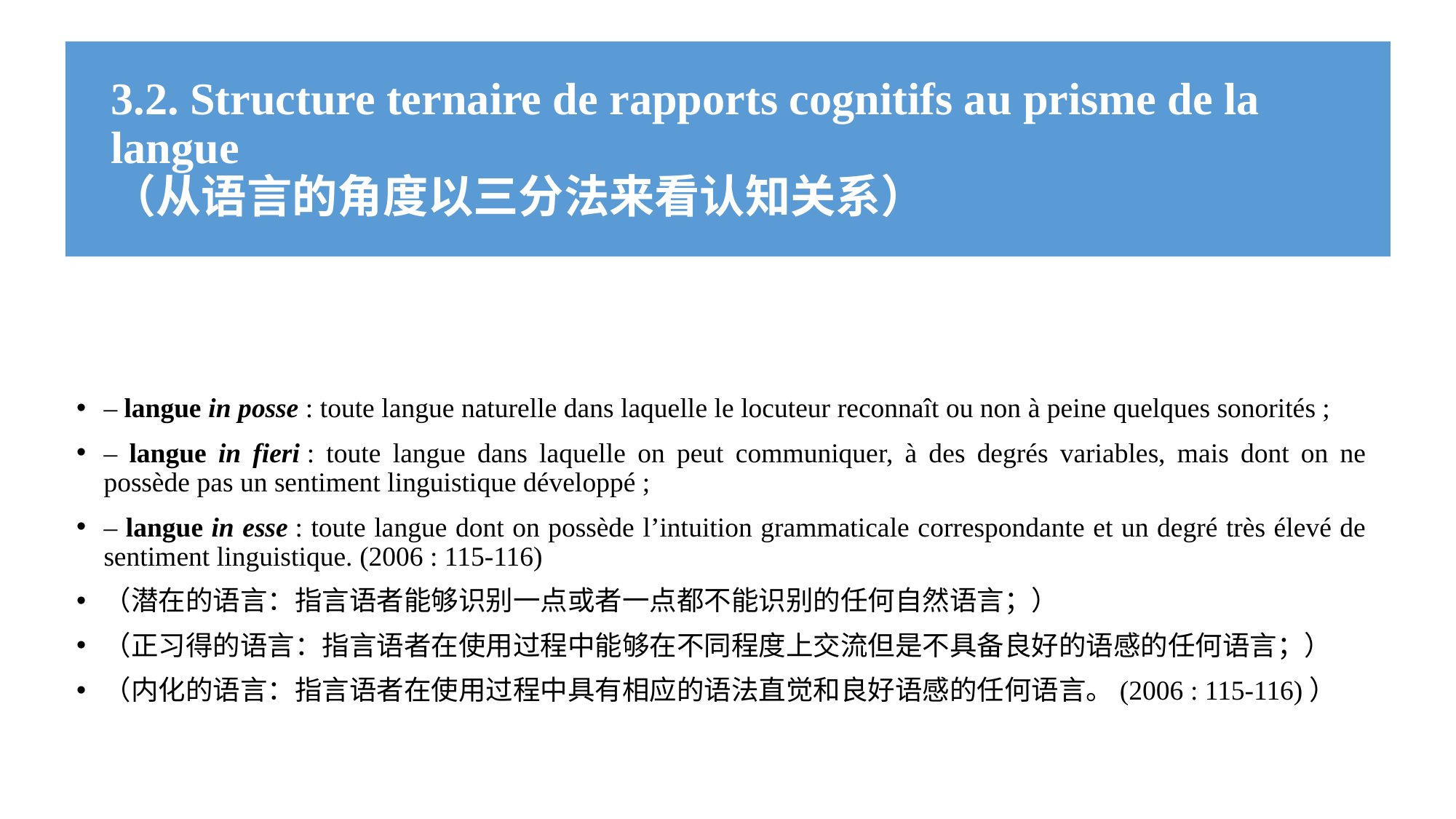

# 3.2. Structure ternaire de rapports cognitifs au prisme de la langue （从语言的角度以三分法来看认知关系）
– langue in posse : toute langue naturelle dans laquelle le locuteur reconnaît ou non à peine quelques sonorités ;
– langue in fieri : toute langue dans laquelle on peut communiquer, à des degrés variables, mais dont on ne possède pas un sentiment linguistique développé ;
– langue in esse : toute langue dont on possède l’intuition grammaticale correspondante et un degré très élevé de sentiment linguistique. (2006 : 115-116)
（潜在的语言：指言语者能够识别一点或者一点都不能识别的任何自然语言；）
（正习得的语言：指言语者在使用过程中能够在不同程度上交流但是不具备良好的语感的任何语言；）
（内化的语言：指言语者在使用过程中具有相应的语法直觉和良好语感的任何语言。(2006 : 115-116)）